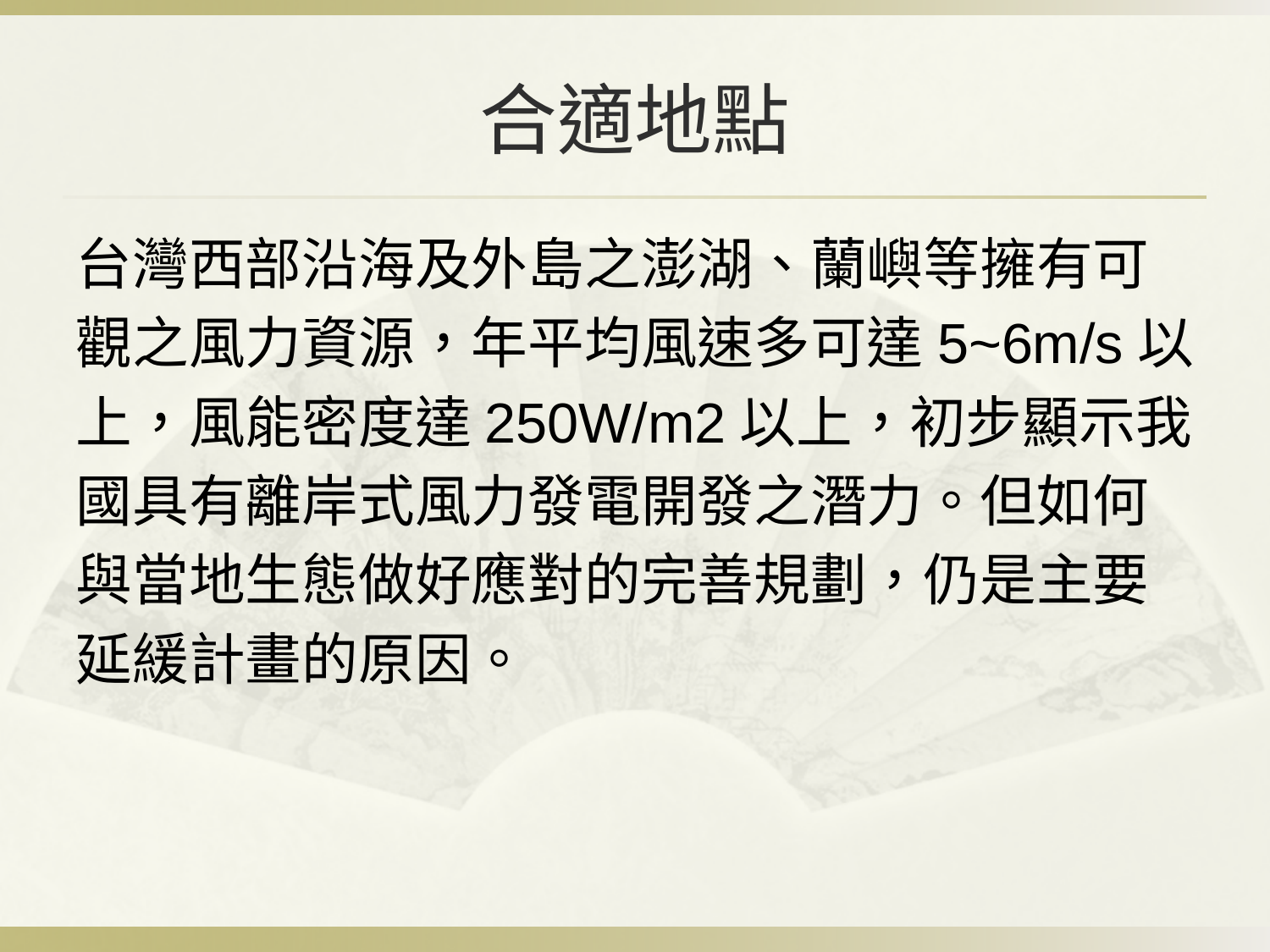

# 合適地點
台灣西部沿海及外島之澎湖、蘭嶼等擁有可
觀之風力資源，年平均風速多可達5~6m/s以
上，風能密度達250W/m2以上，初步顯示我
國具有離岸式風力發電開發之潛力。但如何
與當地生態做好應對的完善規劃，仍是主要
延緩計畫的原因。